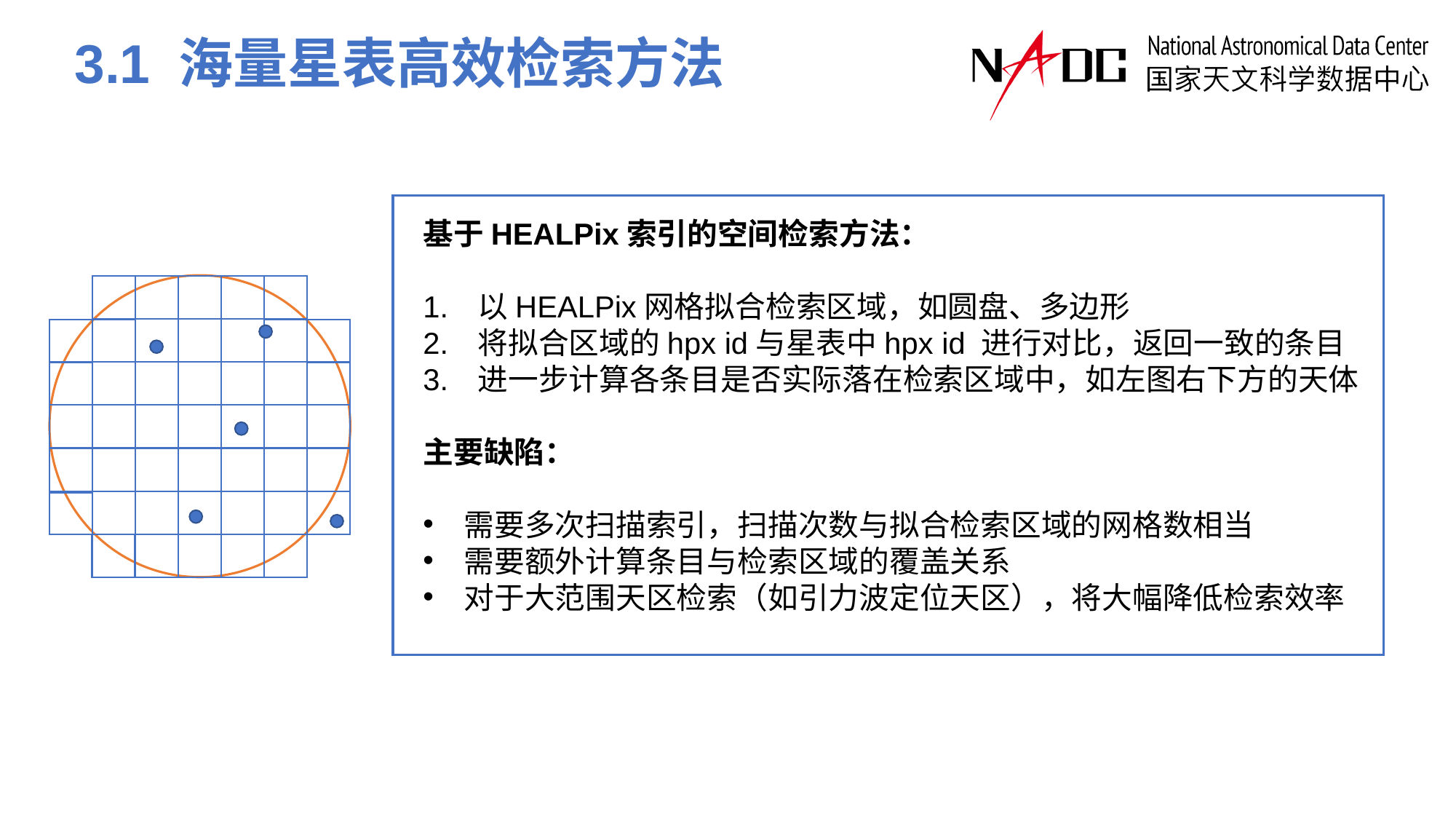

# 3.1 海量星表高效检索方法

基于HEALPix索引的空间检索方法：

以HEALPix网格拟合检索区域，如圆盘、多边形
将拟合区域的hpx id与星表中hpx id 进行对比，返回一致的条目
进一步计算各条目是否实际落在检索区域中，如左图右下方的天体

主要缺陷：

需要多次扫描索引，扫描次数与拟合检索区域的网格数相当
需要额外计算条目与检索区域的覆盖关系
对于大范围天区检索（如引力波定位天区），将大幅降低检索效率